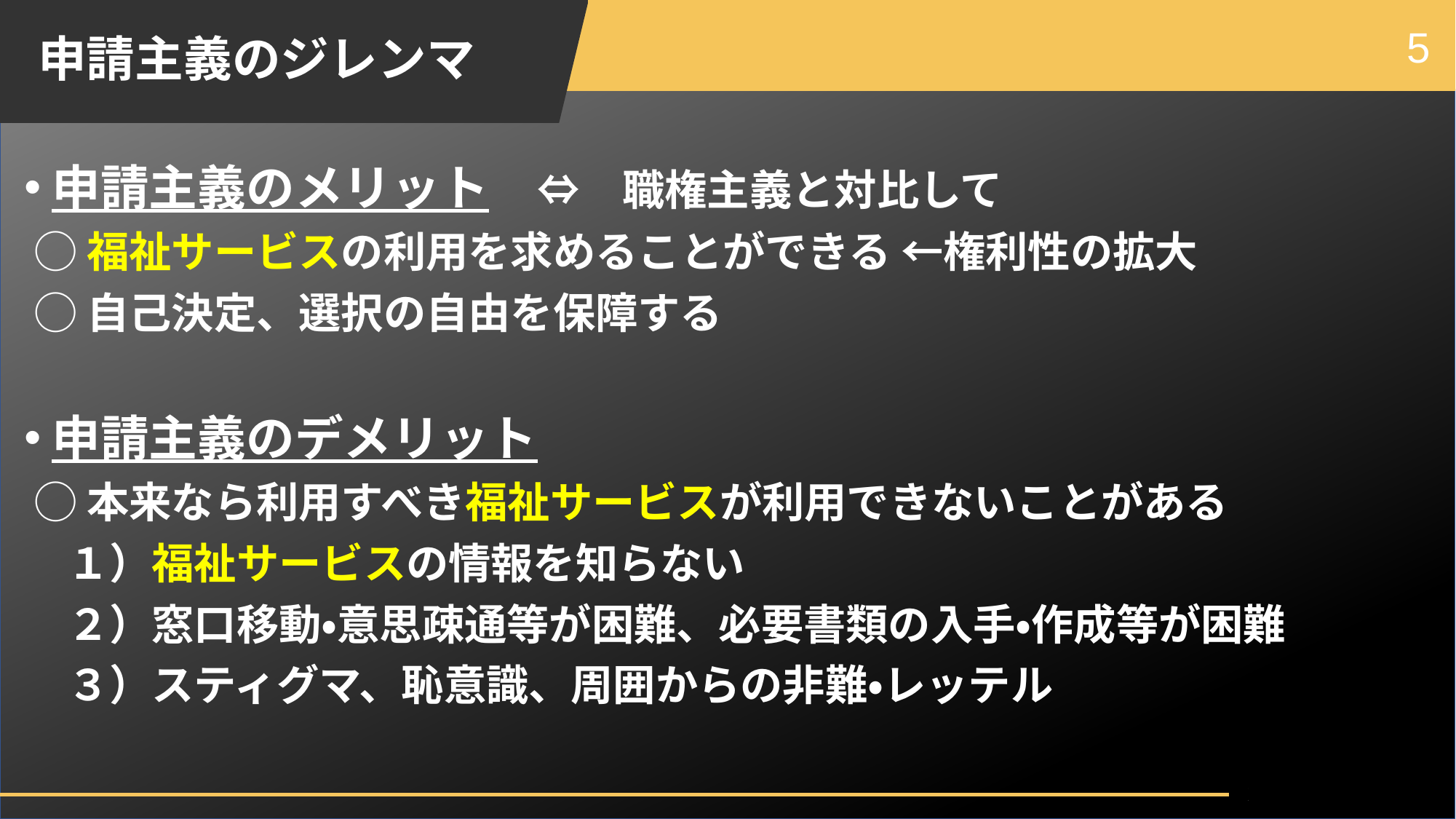

申請主義のジレンマ
5
申請主義のメリット　⇔　職権主義と対比して
 ◯福祉サービスの利用を求めることができる ←権利性の拡大
 ◯自己決定、選択の自由を保障する

申請主義のデメリット
 ◯本来なら利用すべき福祉サービスが利用できないことがある
　１）福祉サービスの情報を知らない
　２）窓口移動・意思疎通等が困難、必要書類の入手・作成等が困難
　３）スティグマ、恥意識、周囲からの非難・レッテル